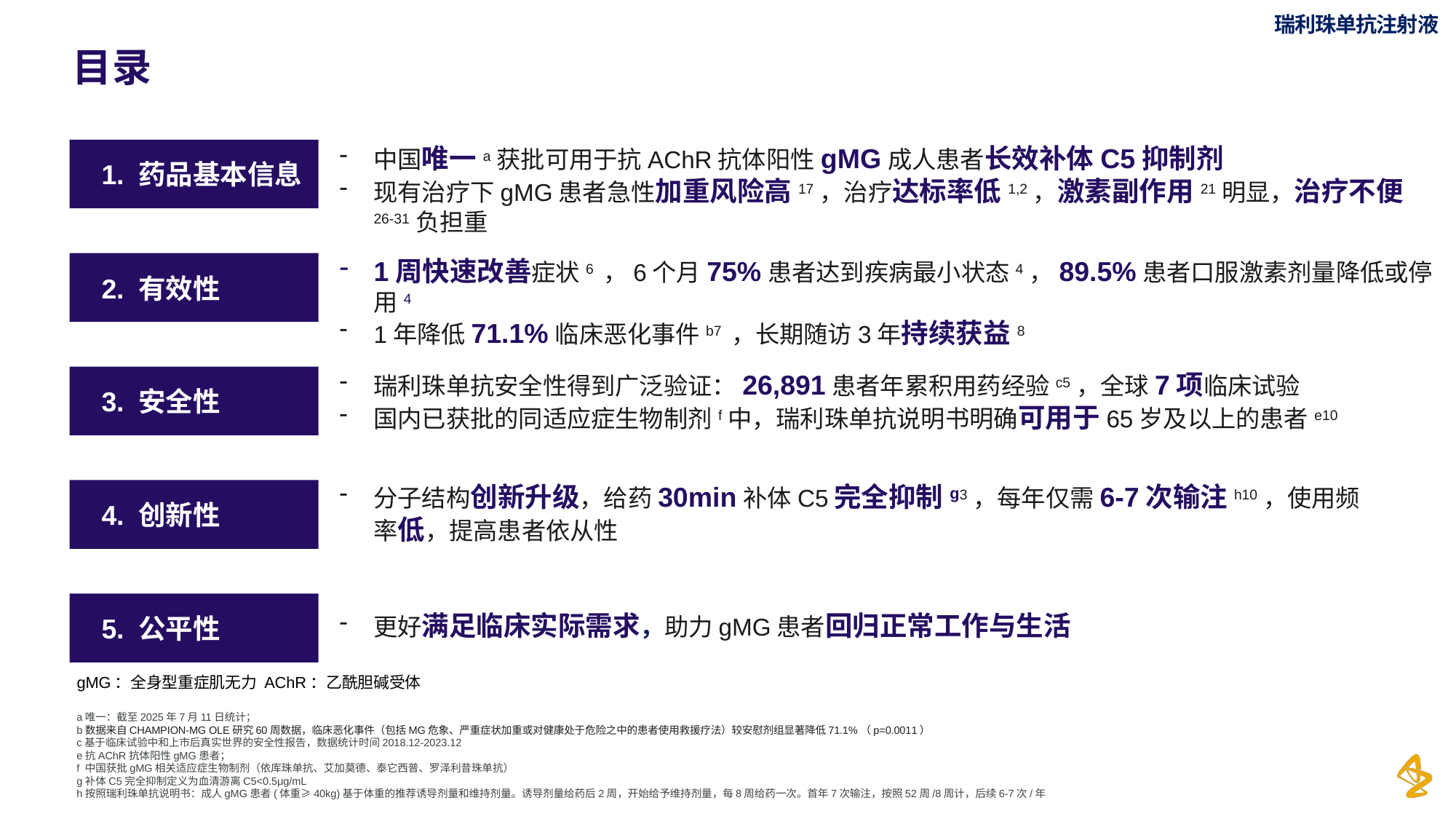

瑞利珠单抗注射液
# 目录
中国唯一a获批可用于抗AChR抗体阳性gMG成人患者长效补体C5抑制剂
现有治疗下gMG患者急性加重风险高17，治疗达标率低1,2，激素副作用21明显，治疗不便26-31负担重
1. 药品基本信息
1周快速改善症状6 ，6个月75%患者达到疾病最小状态4，89.5%患者口服激素剂量降低或停用4
1年降低71.1%临床恶化事件b7 ，长期随访3年持续获益8
2. 有效性
瑞利珠单抗安全性得到广泛验证：26,891患者年累积用药经验c5，全球7项临床试验
国内已获批的同适应症生物制剂f中，瑞利珠单抗说明书明确可用于65岁及以上的患者e10
3. 安全性
分子结构创新升级，给药30min补体C5完全抑制g3，每年仅需6-7次输注h10，使用频率低，提高患者依从性
4. 创新性
5. 公平性
更好满足临床实际需求，助力gMG患者回归正常工作与生活
gMG：全身型重症肌无力 AChR：乙酰胆碱受体
a唯一：截至2025年7月11日统计；
b数据来自CHAMPION-MG OLE研究60周数据，临床恶化事件（包括MG危象、严重症状加重或对健康处于危险之中的患者使用救援疗法）较安慰剂组显著降低71.1%（p=0.0011）
c基于临床试验中和上市后真实世界的安全性报告，数据统计时间2018.12-2023.12
e抗AChR抗体阳性gMG患者；
f 中国获批gMG相关适应症生物制剂（依库珠单抗、艾加莫德、泰它西普、罗泽利昔珠单抗）
g补体C5完全抑制定义为血清游离C5<0.5μg/mL
h按照瑞利珠单抗说明书：成人gMG患者(体重≥40kg)基于体重的推荐诱导剂量和维持剂量。诱导剂量给药后2周，开始给予维持剂量，每8周给药一次。首年7次输注，按照52周/8周计，后续6-7次/年